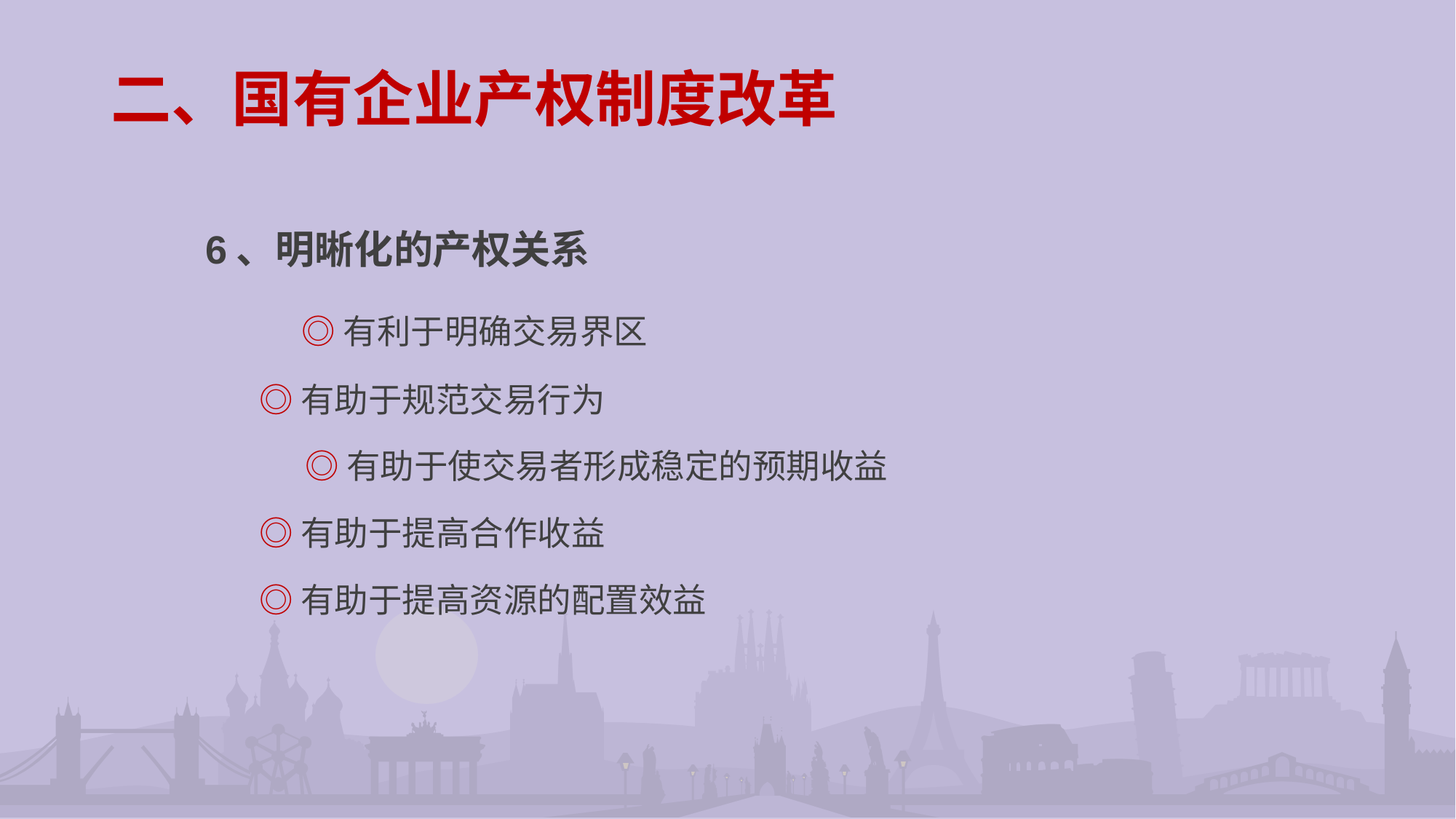

# 二、国有企业产权制度改革
6、明晰化的产权关系
           ◎有利于明确交易界区
       ◎有助于规范交易行为
             ◎有助于使交易者形成稳定的预期收益
       ◎有助于提高合作收益
       ◎有助于提高资源的配置效益